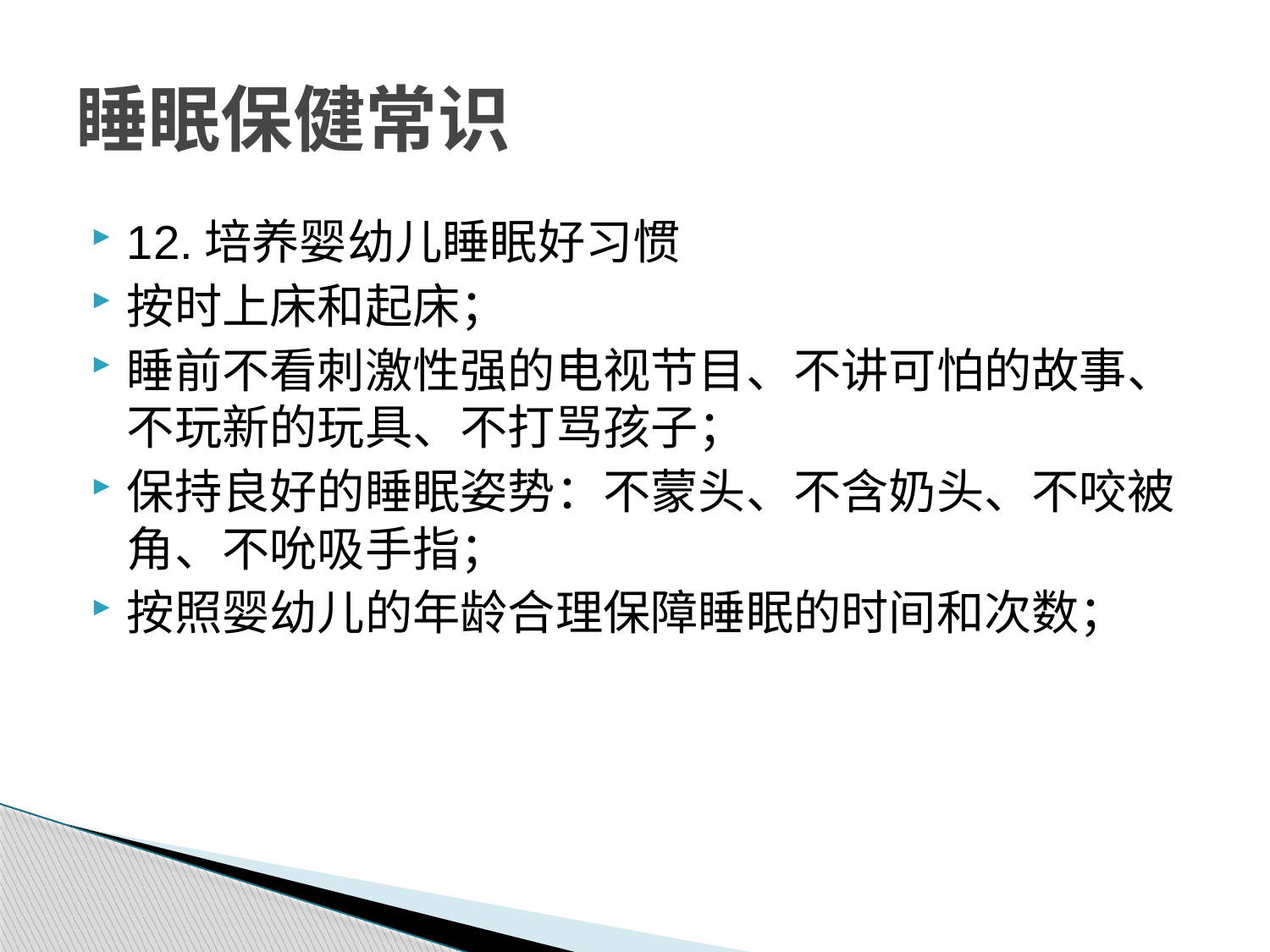

# 睡眠保健常识
12.培养婴幼儿睡眠好习惯
按时上床和起床；
睡前不看刺激性强的电视节目、不讲可怕的故事、不玩新的玩具、不打骂孩子；
保持良好的睡眠姿势：不蒙头、不含奶头、不咬被角、不吮吸手指；
按照婴幼儿的年龄合理保障睡眠的时间和次数；